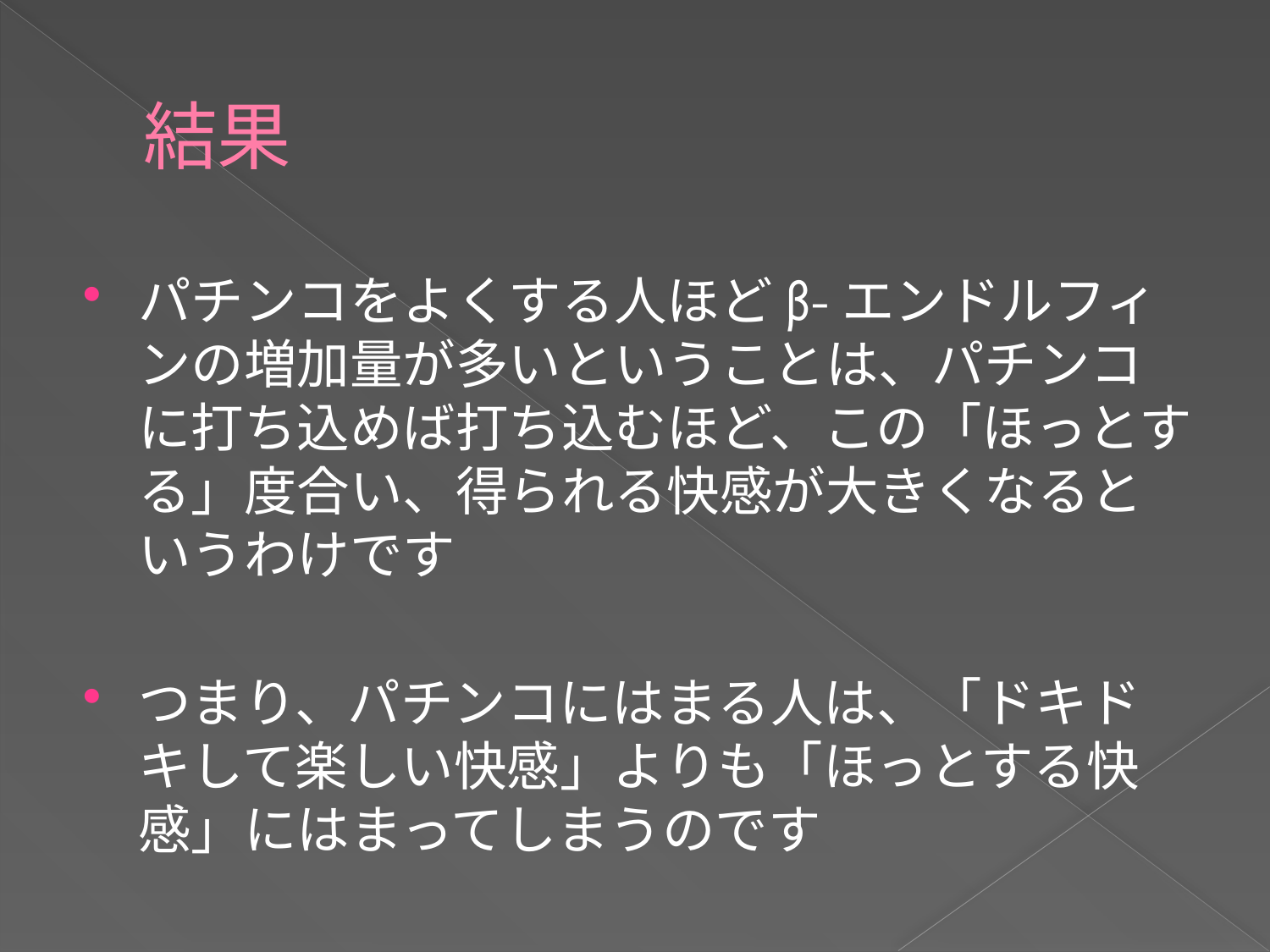

# 結果
パチンコをよくする人ほどβ-エンドルフィンの増加量が多いということは、パチンコに打ち込めば打ち込むほど、この「ほっとする」度合い、得られる快感が大きくなるというわけです

つまり、パチンコにはまる人は、「ドキドキして楽しい快感」よりも「ほっとする快感」にはまってしまうのです